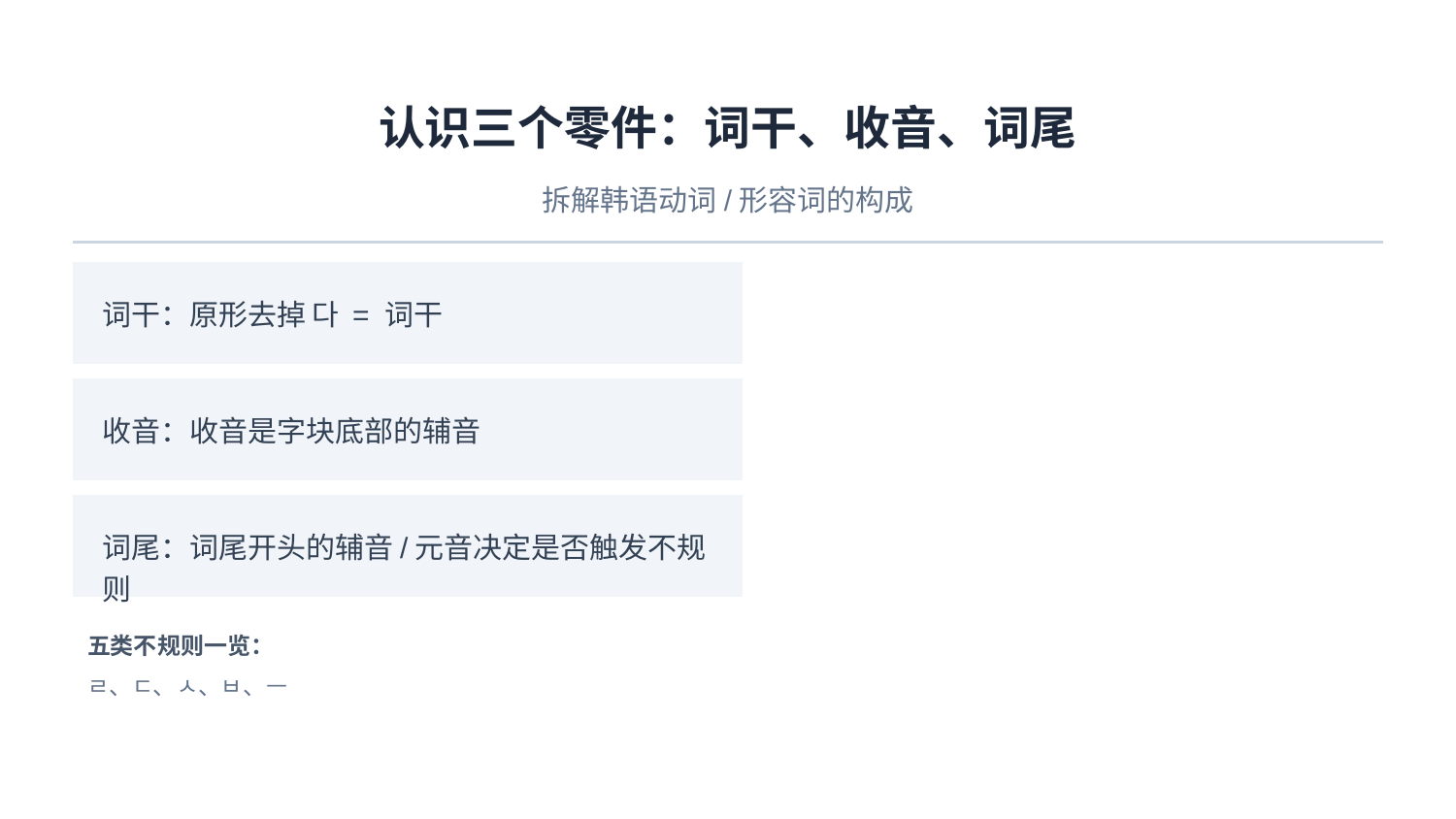

认识三个零件：词干、收音、词尾
拆解韩语动词/形容词的构成

词干：原形去掉 다 = 词干

收音：收音是字块底部的辅音

词尾：词尾开头的辅音/元音决定是否触发不规则
五类不规则一览：
ㄹ、ㄷ、ㅅ、ㅂ、ㅡ